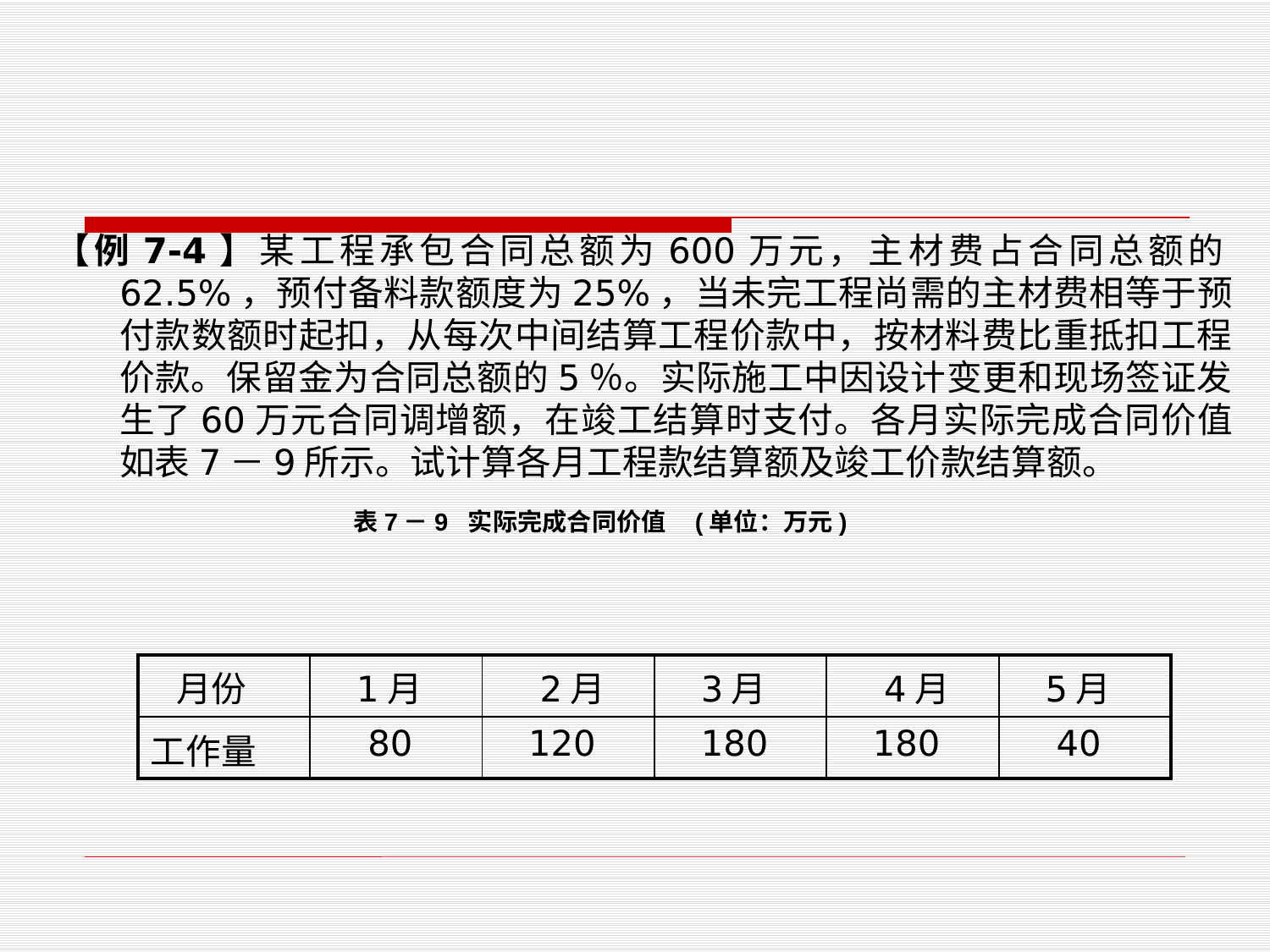

#
【例7-4】某工程承包合同总额为600万元，主材费占合同总额的62.5%，预付备料款额度为25%，当未完工程尚需的主材费相等于预付款数额时起扣，从每次中间结算工程价款中，按材料费比重抵扣工程价款。保留金为合同总额的5％。实际施工中因设计变更和现场签证发生了60万元合同调增额，在竣工结算时支付。各月实际完成合同价值如表7－9所示。试计算各月工程款结算额及竣工价款结算额。
                                          表7－9  实际完成合同价值    (单位：万元)

| 月份 | 1月 | 2月 | 3月 | 4月 | 5月 |
| --- | --- | --- | --- | --- | --- |
| 工作量 | 80 | 120 | 180 | 180 | 40 |